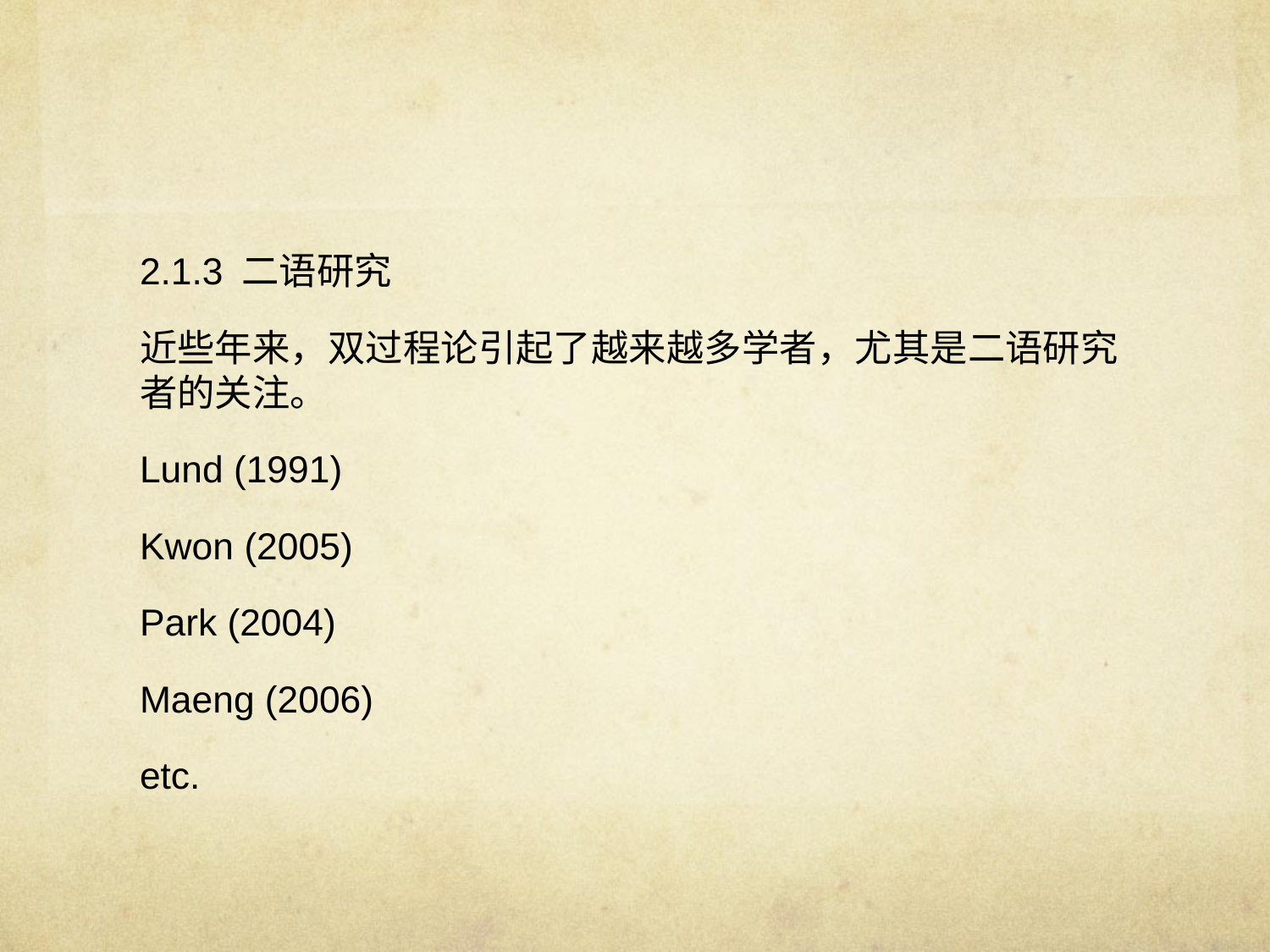

#
2.1.3 二语研究
近些年来，双过程论引起了越来越多学者，尤其是二语研究者的关注。
Lund (1991)
Kwon (2005)
Park (2004)
Maeng (2006)
etc.